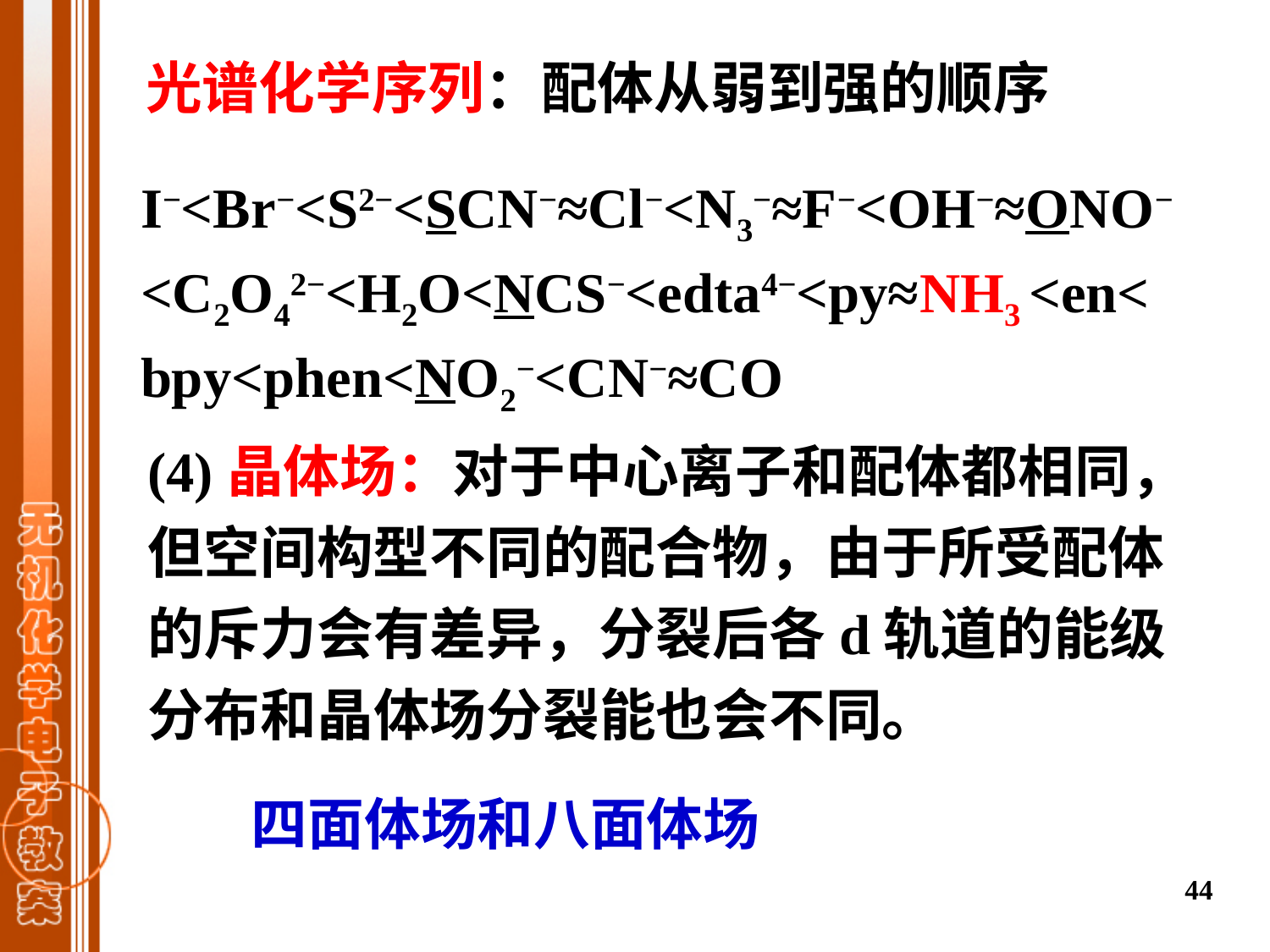

光谱化学序列：配体从弱到强的顺序
I−<Br−<S2−<SCN−≈Cl−<N3−≈F−<OH−≈ONO−<C2O42−<H2O<NCS−<edta4−<py≈NH3 <en< bpy<phen<NO2−<CN−≈CO
(4)晶体场：对于中心离子和配体都相同，但空间构型不同的配合物，由于所受配体的斥力会有差异，分裂后各d轨道的能级分布和晶体场分裂能也会不同。
       四面体场和八面体场
44